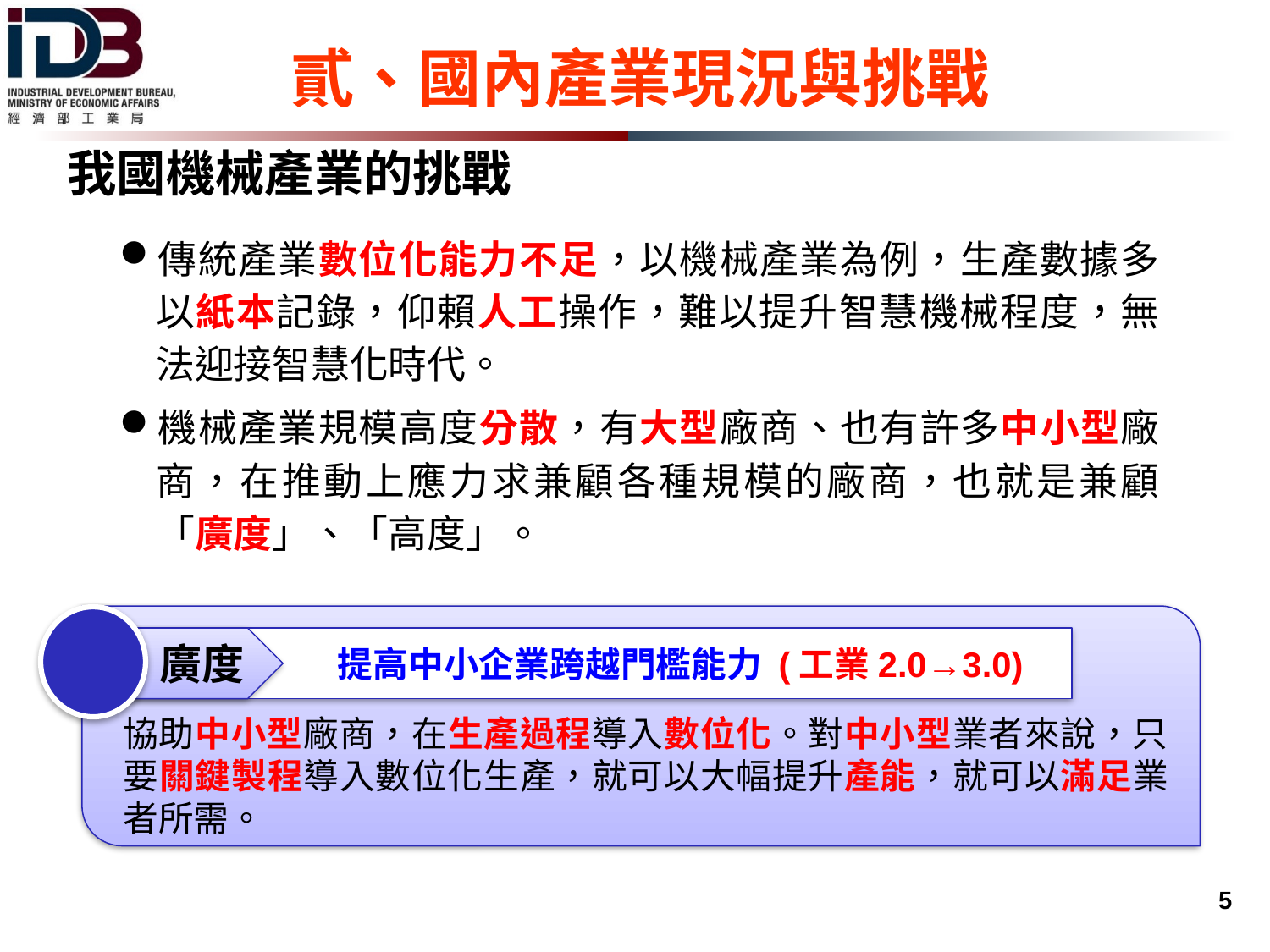

# 貳、國內產業現況與挑戰
我國機械產業的挑戰
傳統產業數位化能力不足，以機械產業為例，生產數據多以紙本記錄，仰賴人工操作，難以提升智慧機械程度，無法迎接智慧化時代。
機械產業規模高度分散，有大型廠商、也有許多中小型廠商，在推動上應力求兼顧各種規模的廠商，也就是兼顧「廣度」、「高度」。

   廣度
提高中小企業跨越門檻能力 (工業2.0→3.0)
協助中小型廠商，在生產過程導入數位化。對中小型業者來說，只要關鍵製程導入數位化生產，就可以大幅提升產能，就可以滿足業者所需。
 5